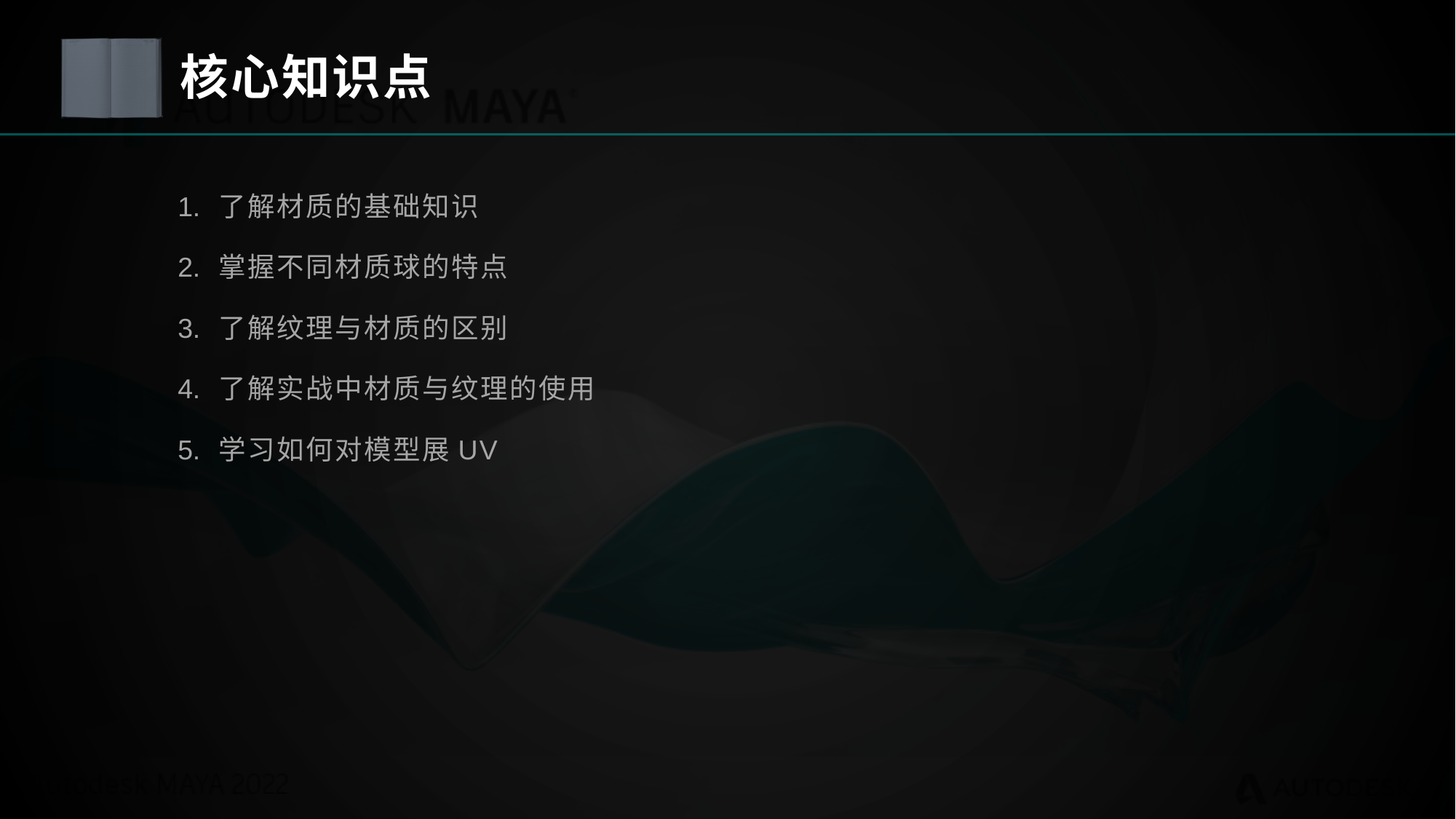

了解材质的基础知识
掌握不同材质球的特点
了解纹理与材质的区别
了解实战中材质与纹理的使用
学习如何对模型展UV